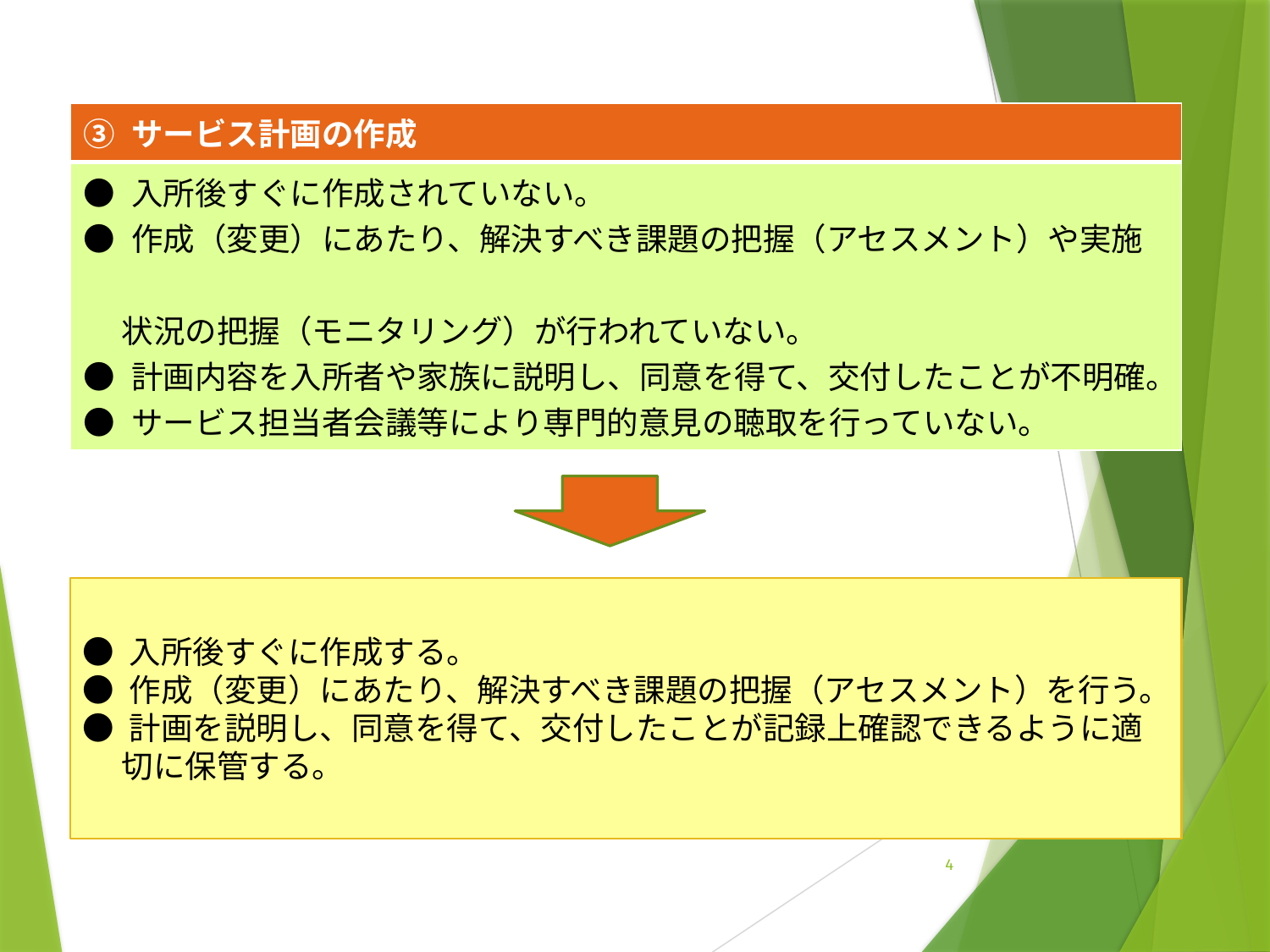

| ③ サービス計画の作成 |
| --- |
| ● 入所後すぐに作成されていない。 ● 作成（変更）にあたり、解決すべき課題の把握（アセスメント）や実施　 　 状況の把握（モニタリング）が行われていない。 ● 計画内容を入所者や家族に説明し、同意を得て、交付したことが不明確。 ● サービス担当者会議等により専門的意見の聴取を行っていない。 |

● 入所後すぐに作成する。
● 作成（変更）にあたり、解決すべき課題の把握（アセスメント）を行う。
● 計画を説明し、同意を得て、交付したことが記録上確認できるように適
　 切に保管する。
4